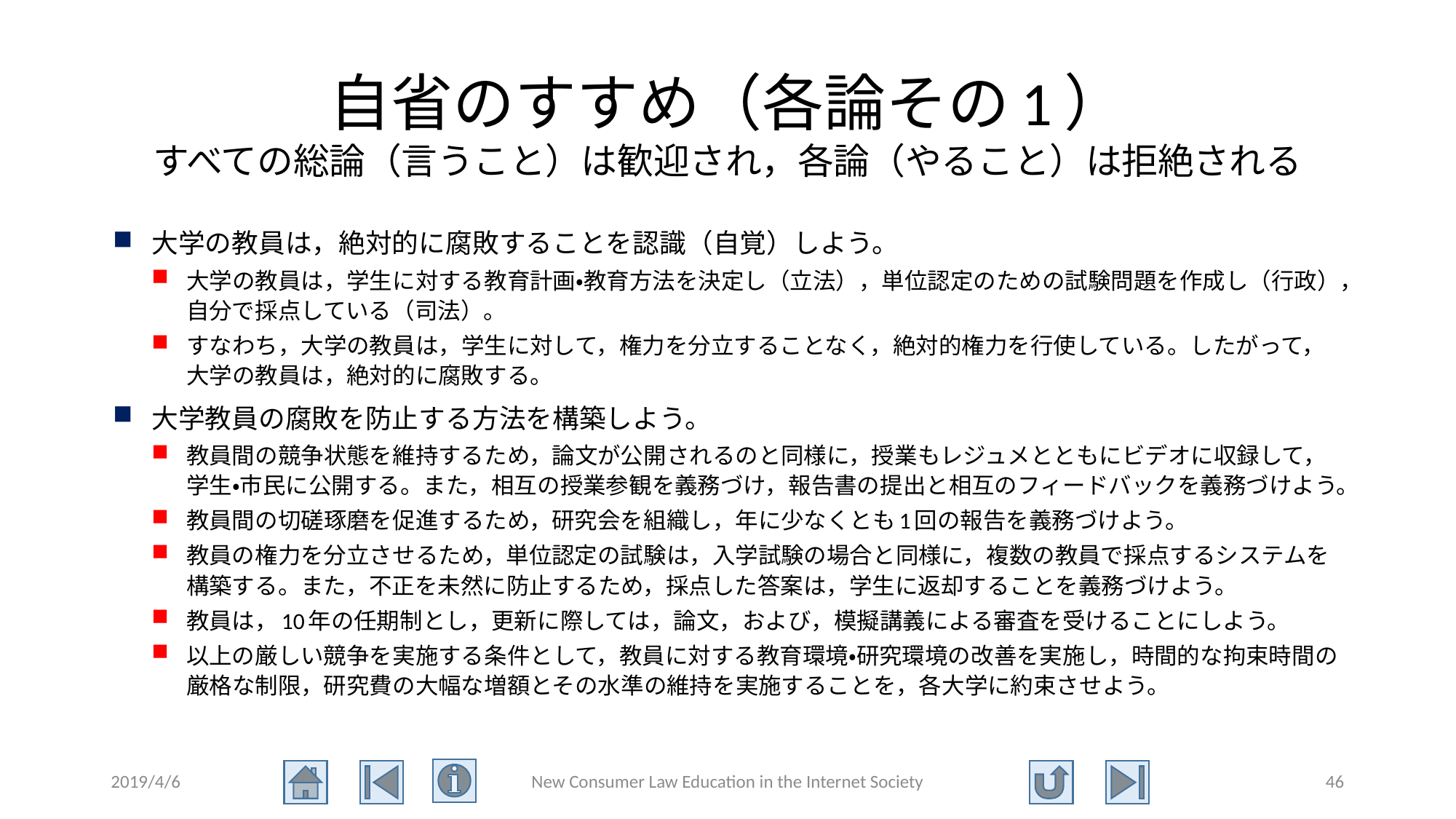

# 自省のすすめ（各論その1） すべての総論（言うこと）は歓迎され，各論（やること）は拒絶される
大学の教員は，絶対的に腐敗することを認識（自覚）しよう。
大学の教員は，学生に対する教育計画・教育方法を決定し（立法），単位認定のための試験問題を作成し（行政），自分で採点している（司法）。
すなわち，大学の教員は，学生に対して，権力を分立することなく，絶対的権力を行使している。したがって，大学の教員は，絶対的に腐敗する。
大学教員の腐敗を防止する方法を構築しよう。
教員間の競争状態を維持するため，論文が公開されるのと同様に，授業もレジュメとともにビデオに収録して，学生・市民に公開する。また，相互の授業参観を義務づけ，報告書の提出と相互のフィードバックを義務づけよう。
教員間の切磋琢磨を促進するため，研究会を組織し，年に少なくとも1回の報告を義務づけよう。
教員の権力を分立させるため，単位認定の試験は，入学試験の場合と同様に，複数の教員で採点するシステムを構築する。また，不正を未然に防止するため，採点した答案は，学生に返却することを義務づけよう。
教員は，10年の任期制とし，更新に際しては，論文，および，模擬講義による審査を受けることにしよう。
以上の厳しい競争を実施する条件として，教員に対する教育環境・研究環境の改善を実施し，時間的な拘束時間の厳格な制限，研究費の大幅な増額とその水準の維持を実施することを，各大学に約束させよう。

2019/4/6
New Consumer Law Education in the Internet Society
46